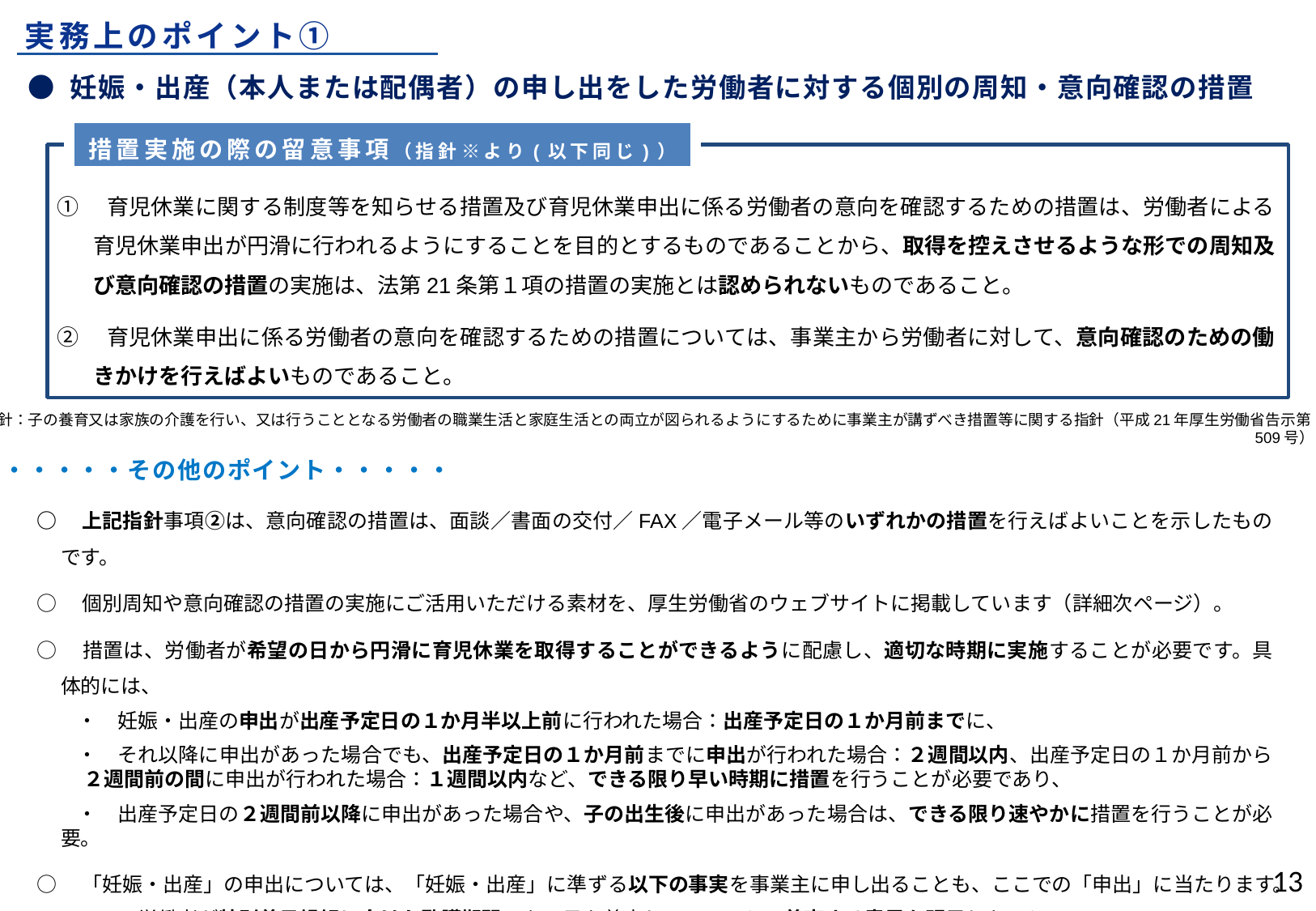

実務上のポイント①
● 妊娠・出産（本人または配偶者）の申し出をした労働者に対する個別の周知・意向確認の措置
措置実施の際の留意事項（指針※より(以下同じ)）

①　育児休業に関する制度等を知らせる措置及び育児休業申出に係る労働者の意向を確認するための措置は、労働者による育児休業申出が円滑に行われるようにすることを目的とするものであることから、取得を控えさせるような形での周知及び意向確認の措置の実施は、法第21条第１項の措置の実施とは認められないものであること。

②　育児休業申出に係る労働者の意向を確認するための措置については、事業主から労働者に対して、意向確認のための働きかけを行えばよいものであること。
※指針：子の養育又は家族の介護を行い、又は行うこととなる労働者の職業生活と家庭生活との両立が図られるようにするために事業主が講ずべき措置等に関する指針（平成21年厚生労働省告示第509号）
・・・・・その他のポイント・・・・・
○　上記指針事項②は、意向確認の措置は、面談／書面の交付／FAX／電子メール等のいずれかの措置を行えばよいことを示したものです。
○　個別周知や意向確認の措置の実施にご活用いただける素材を、厚生労働省のウェブサイトに掲載しています（詳細次ページ）。
○　措置は、労働者が希望の日から円滑に育児休業を取得することができるように配慮し、適切な時期に実施することが必要です。具体的には、
　　・　妊娠・出産の申出が出産予定日の１か月半以上前に行われた場合：出産予定日の１か月前までに、
　　・　それ以降に申出があった場合でも、出産予定日の１か月前までに申出が行われた場合：２週間以内、出産予定日の１か月前から２週間前の間に申出が行われた場合：１週間以内など、できる限り早い時期に措置を行うことが必要であり、
　　・　出産予定日の２週間前以降に申出があった場合や、子の出生後に申出があった場合は、できる限り速やかに措置を行うことが必要。
○　「妊娠・出産」の申出については、「妊娠・出産」に準ずる以下の事実を事業主に申し出ることも、ここでの「申出」に当たります。
　　　・　労働者が特別養子縁組に向けた監護期間にある子を養育していること、養育する意思を明示したこと
　　　・　労働者が養子縁組里親として委託されている子を養育していること、受託する意思を明示したこと　等
13